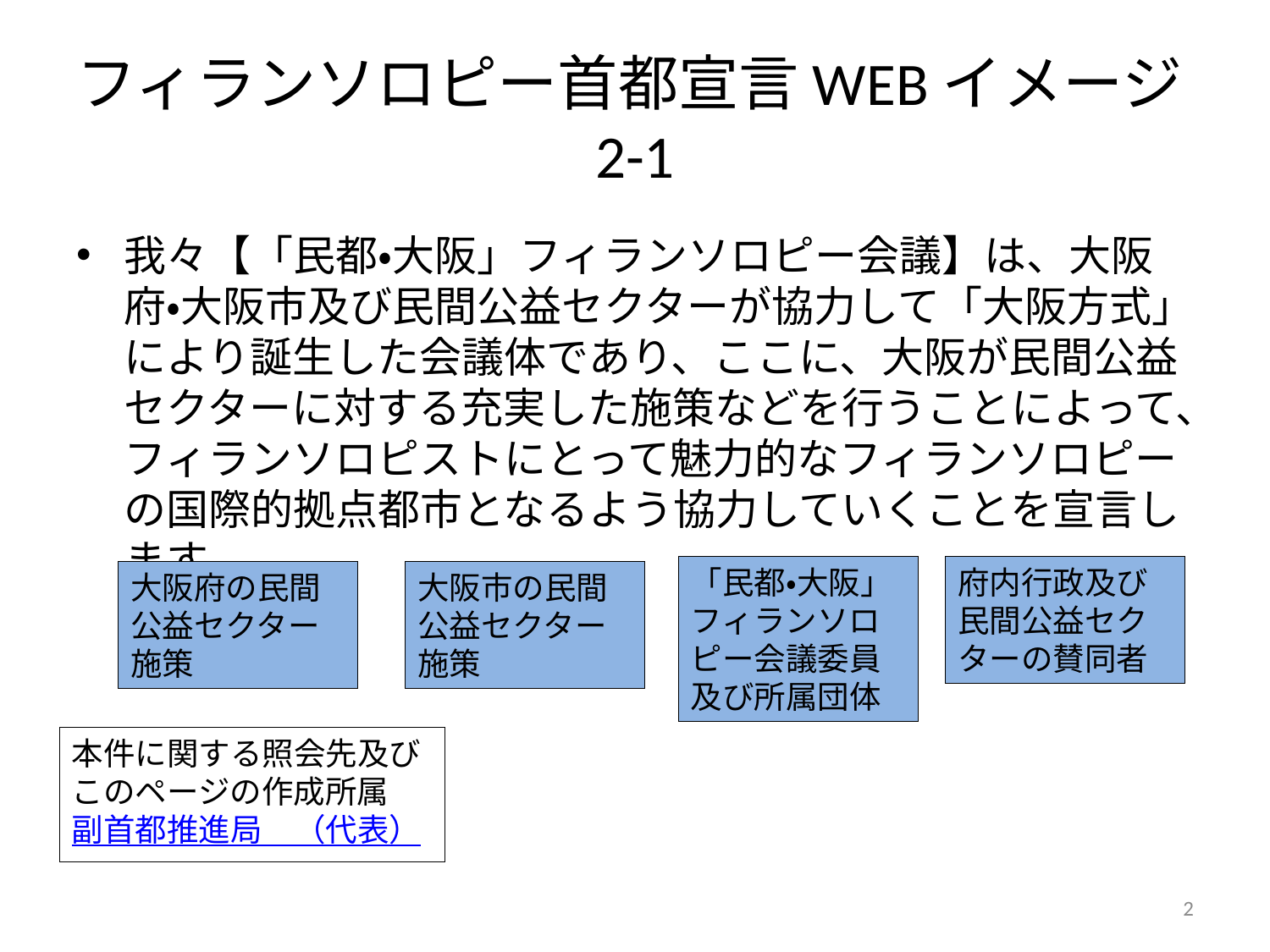

# フィランソロピー首都宣言WEBイメージ2-1
我々【「民都・大阪」フィランソロピー会議】は、大阪府・大阪市及び民間公益セクターが協力して「大阪方式」により誕生した会議体であり、ここに、大阪が民間公益セクターに対する充実した施策などを行うことによって、フィランソロピストにとって魅力的なフィランソロピーの国際的拠点都市となるよう協力していくことを宣言します。

「民都・大阪」フィランソロピー会議委員及び所属団体
府内行政及び民間公益セクターの賛同者
大阪府の民間公益セクター施策
大阪市の民間公益セクター施策
本件に関する照会先及び
このページの作成所属
副首都推進局　（代表）
2